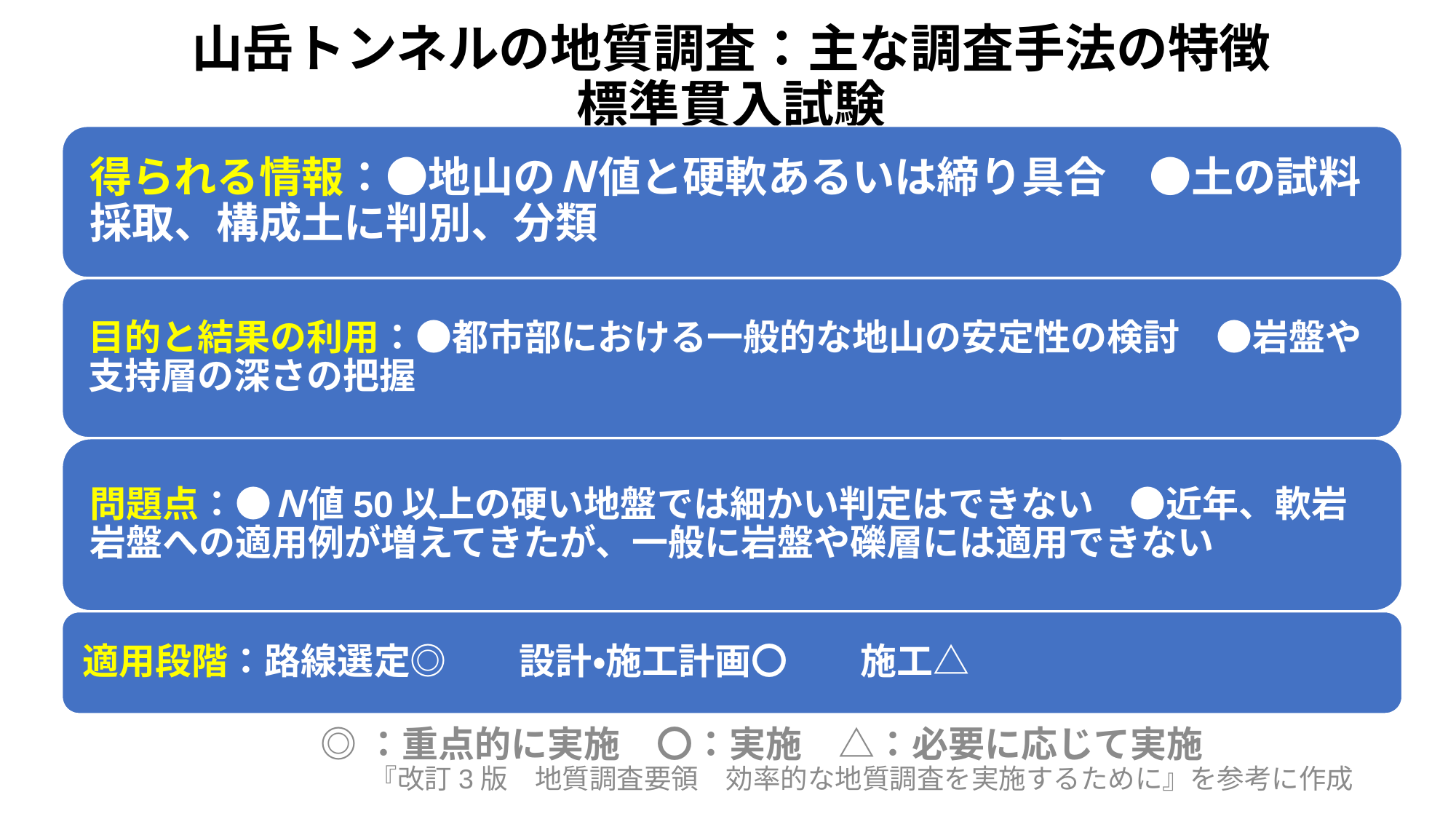

# 山岳トンネルの地質調査：主な調査手法の特徴 標準貫入試験
得られる情報：●地山のＮ値と硬軟あるいは締り具合　●土の試料採取、構成土に判別、分類
目的と結果の利用：●都市部における一般的な地山の安定性の検討　●岩盤や支持層の深さの把握
問題点：●Ｎ値50以上の硬い地盤では細かい判定はできない　●近年、軟岩岩盤への適用例が増えてきたが、一般に岩盤や礫層には適用できない
適用段階：路線選定◎　　設計・施工計画〇　　施工△
◎：重点的に実施　〇：実施　△：必要に応じて実施
『改訂3版　地質調査要領　効率的な地質調査を実施するために』を参考に作成